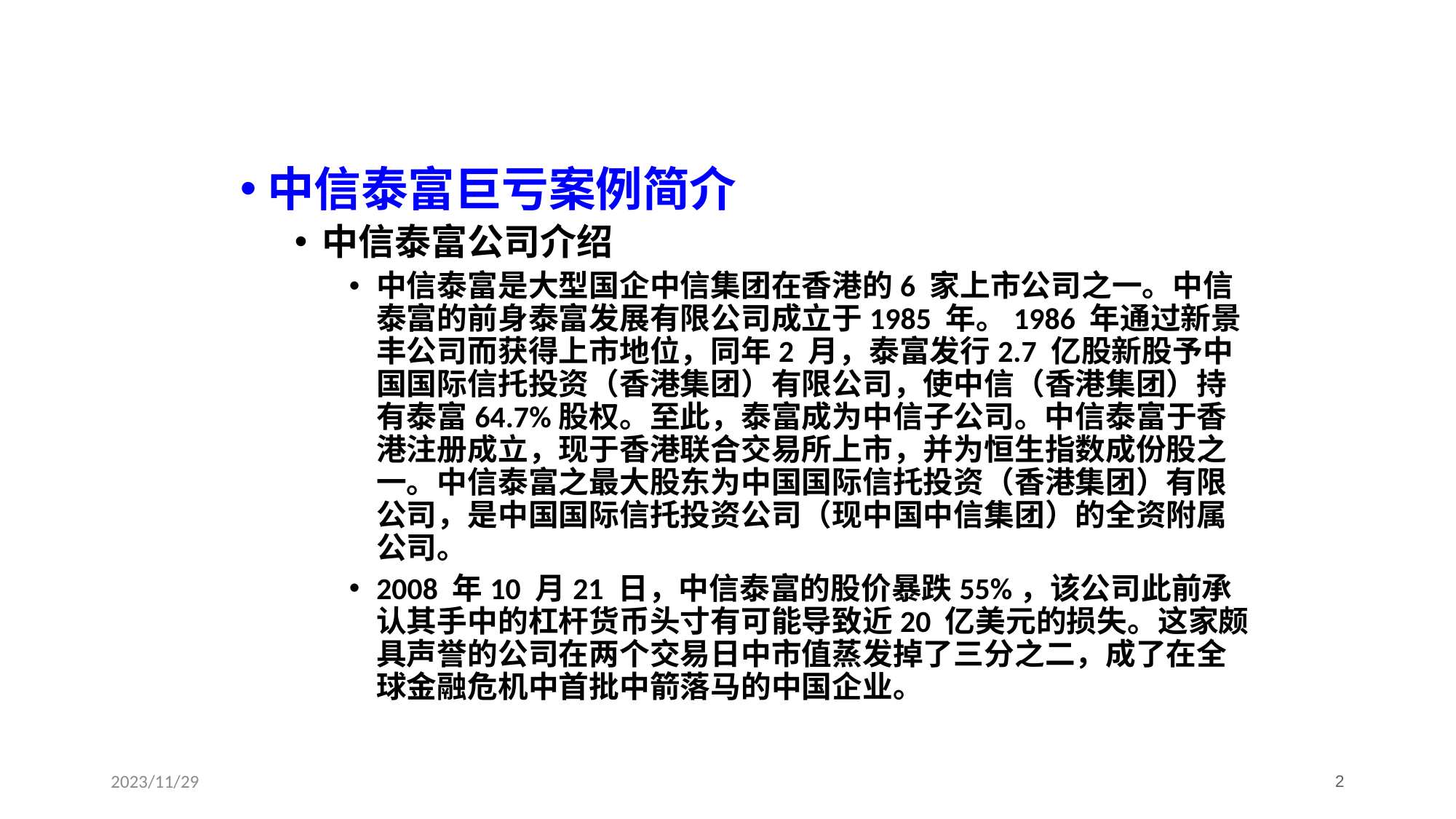

中信泰富巨亏案例简介
中信泰富公司介绍
中信泰富是大型国企中信集团在香港的6 家上市公司之一。中信泰富的前身泰富发展有限公司成立于1985 年。1986 年通过新景丰公司而获得上市地位，同年2 月，泰富发行2.7 亿股新股予中国国际信托投资（香港集团）有限公司，使中信（香港集团）持有泰富64.7%股权。至此，泰富成为中信子公司。中信泰富于香港注册成立，现于香港联合交易所上市，并为恒生指数成份股之一。中信泰富之最大股东为中国国际信托投资（香港集团）有限公司，是中国国际信托投资公司（现中国中信集团）的全资附属公司。
2008 年10 月21 日，中信泰富的股价暴跌55%，该公司此前承认其手中的杠杆货币头寸有可能导致近20 亿美元的损失。这家颇具声誉的公司在两个交易日中市值蒸发掉了三分之二，成了在全球金融危机中首批中箭落马的中国企业。
2023/11/29
2